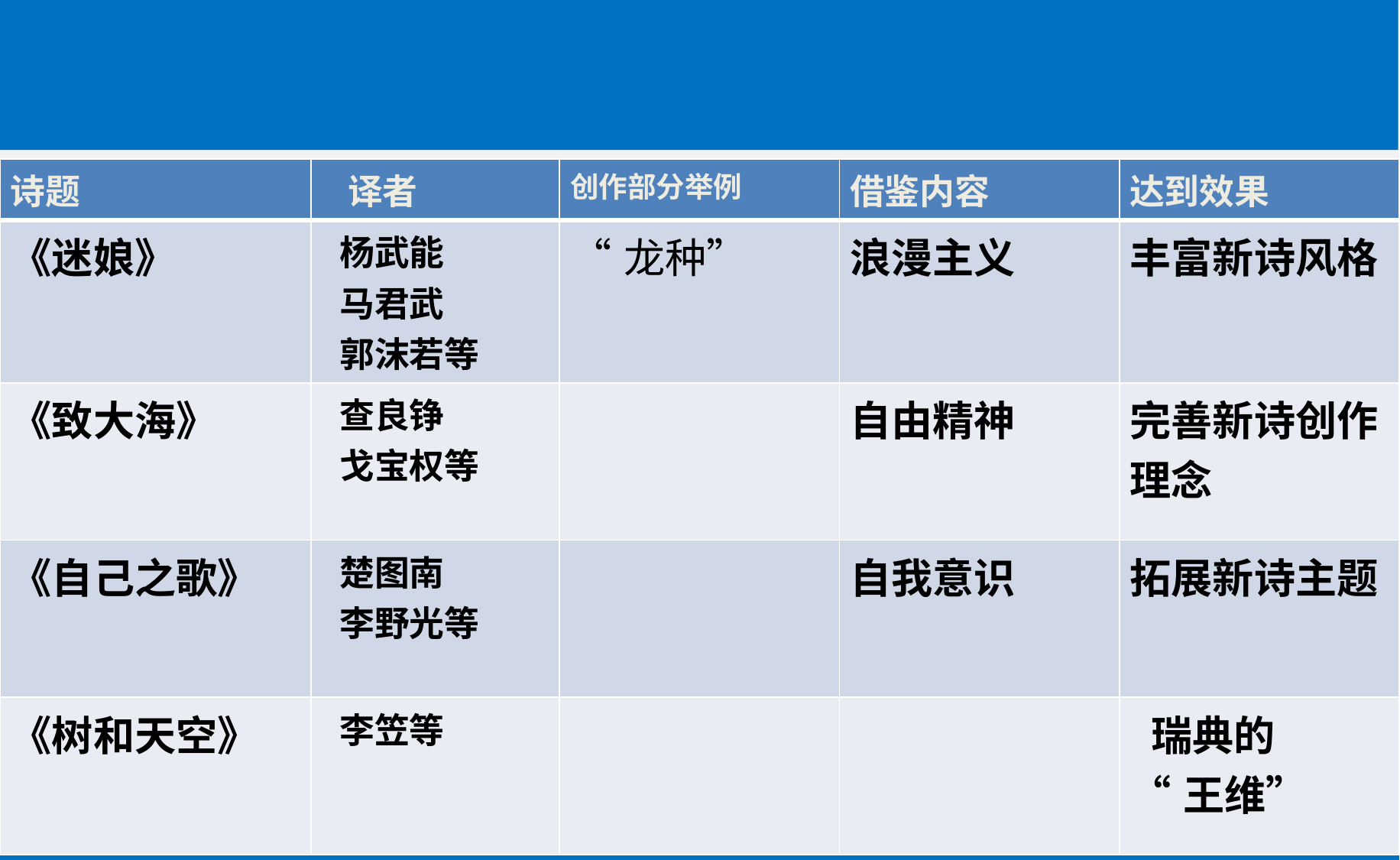

| 诗题 | 译者 | 创作部分举例 | 借鉴内容 | 达到效果 |
| --- | --- | --- | --- | --- |
| 《迷娘》 | 杨武能 马君武 郭沫若等 | “龙种” | 浪漫主义 | 丰富新诗风格 |
| 《致大海》 | 查良铮 戈宝权等 |  | 自由精神 | 完善新诗创作理念 |
| 《自己之歌》 | 楚图南 李野光等 |  | 自我意识 | 拓展新诗主题 |
| 《树和天空》 | 李笠等 |  |  | 瑞典的 “王维” |